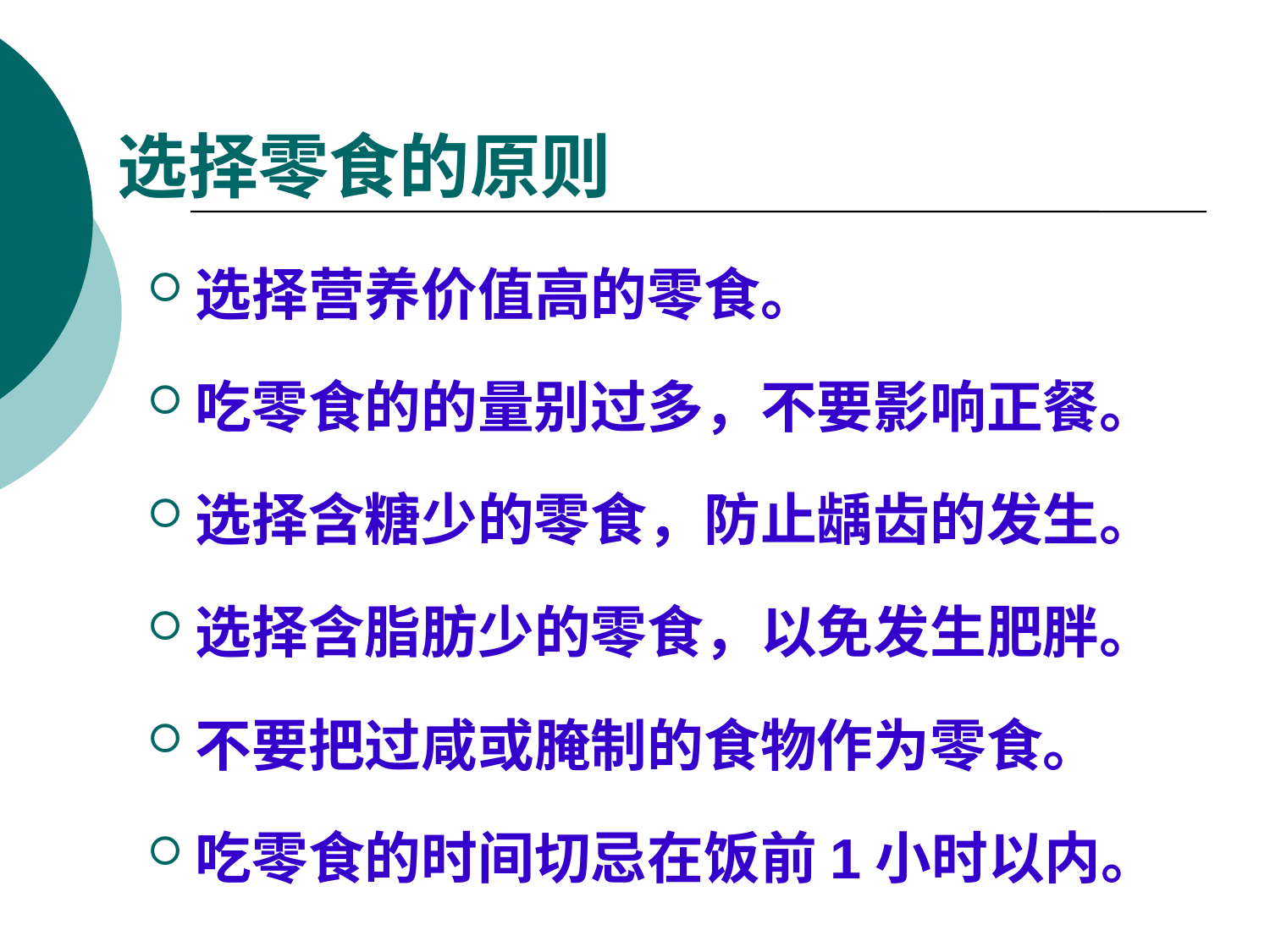

# 选择零食的原则
选择营养价值高的零食。
吃零食的的量别过多，不要影响正餐。
选择含糖少的零食，防止龋齿的发生。
选择含脂肪少的零食，以免发生肥胖。
不要把过咸或腌制的食物作为零食。
吃零食的时间切忌在饭前1小时以内。